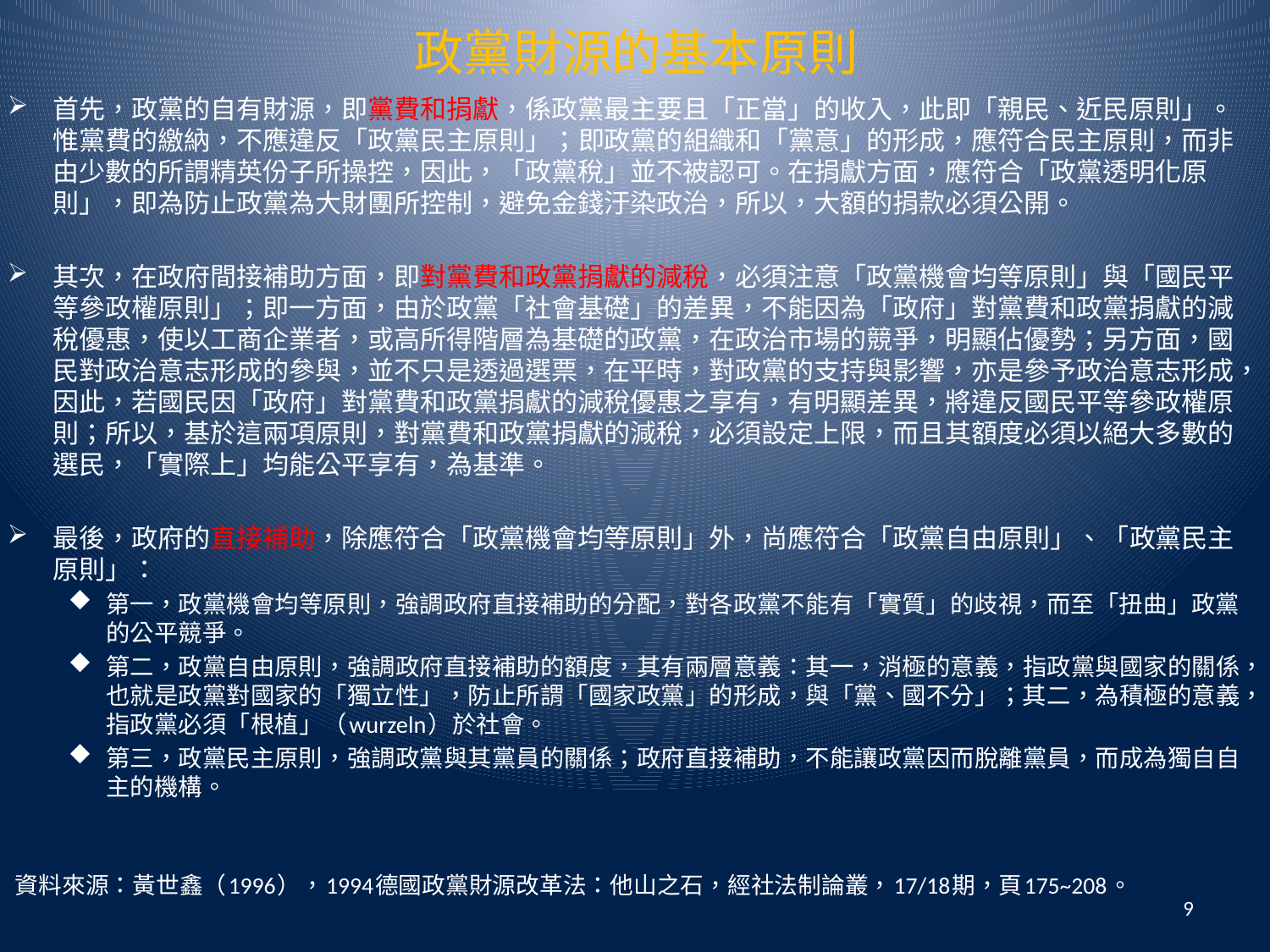

# 政黨財源的基本原則
首先，政黨的自有財源，即黨費和捐獻，係政黨最主要且「正當」的收入，此即「親民、近民原則」。惟黨費的繳納，不應違反「政黨民主原則」；即政黨的組織和「黨意」的形成，應符合民主原則，而非由少數的所謂精英份子所操控，因此，「政黨稅」並不被認可。在捐獻方面，應符合「政黨透明化原則」，即為防止政黨為大財團所控制，避免金錢汙染政治，所以，大額的捐款必須公開。

其次，在政府間接補助方面，即對黨費和政黨捐獻的減稅，必須注意「政黨機會均等原則」與「國民平等參政權原則」；即一方面，由於政黨「社會基礎」的差異，不能因為「政府」對黨費和政黨捐獻的減稅優惠，使以工商企業者，或高所得階層為基礎的政黨，在政治市場的競爭，明顯佔優勢；另方面，國民對政治意志形成的參與，並不只是透過選票，在平時，對政黨的支持與影響，亦是參予政治意志形成，因此，若國民因「政府」對黨費和政黨捐獻的減稅優惠之享有，有明顯差異，將違反國民平等參政權原則；所以，基於這兩項原則，對黨費和政黨捐獻的減稅，必須設定上限，而且其額度必須以絕大多數的選民，「實際上」均能公平享有，為基準。

最後，政府的直接補助，除應符合「政黨機會均等原則」外，尚應符合「政黨自由原則」、「政黨民主原則」：
第一，政黨機會均等原則，強調政府直接補助的分配，對各政黨不能有「實質」的歧視，而至「扭曲」政黨的公平競爭。
第二，政黨自由原則，強調政府直接補助的額度，其有兩層意義：其一，消極的意義，指政黨與國家的關係，也就是政黨對國家的「獨立性」，防止所謂「國家政黨」的形成，與「黨、國不分」；其二，為積極的意義，指政黨必須「根植」（wurzeln）於社會。
第三，政黨民主原則，強調政黨與其黨員的關係；政府直接補助，不能讓政黨因而脫離黨員，而成為獨自自主的機構。

資料來源：黃世鑫（1996），1994德國政黨財源改革法：他山之石，經社法制論叢，17/18期，頁175~208。
9